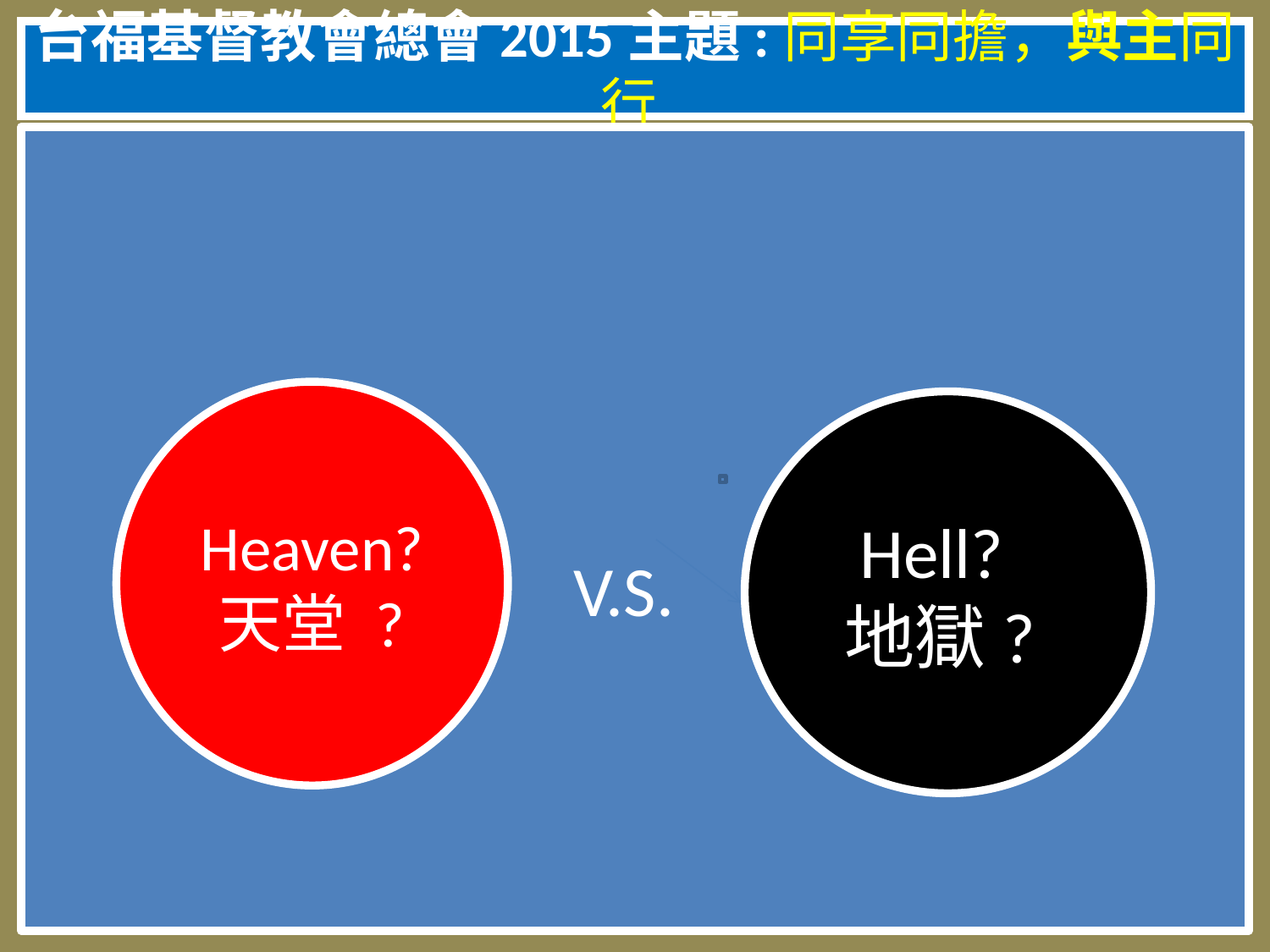

# 台福基督教會總會2015主題:同享同擔，與主同行

Heaven? 天堂 ?
Hell?
地獄?

V.S.